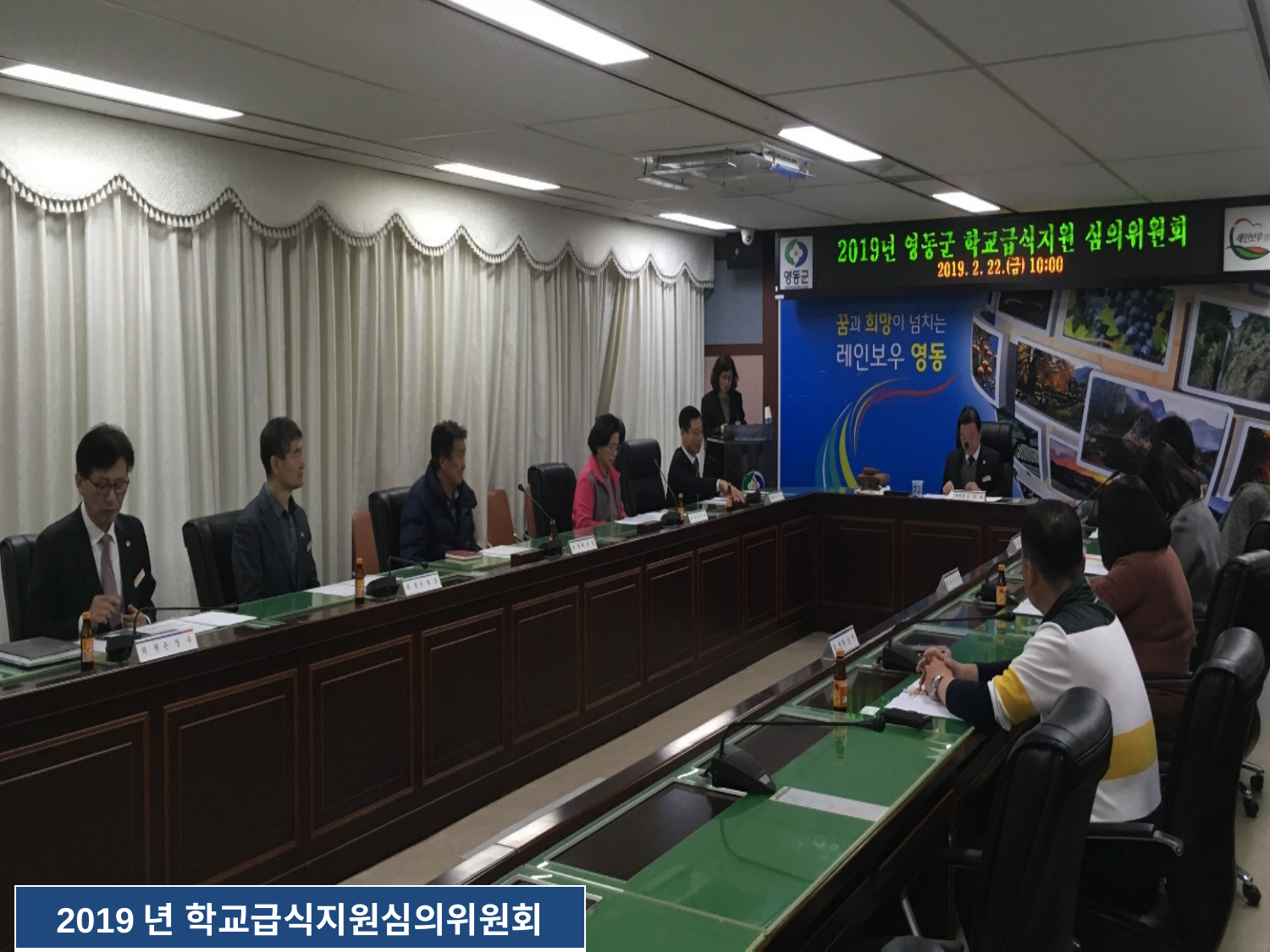

| 2019년 학교급식지원심의위원회 |
| --- |